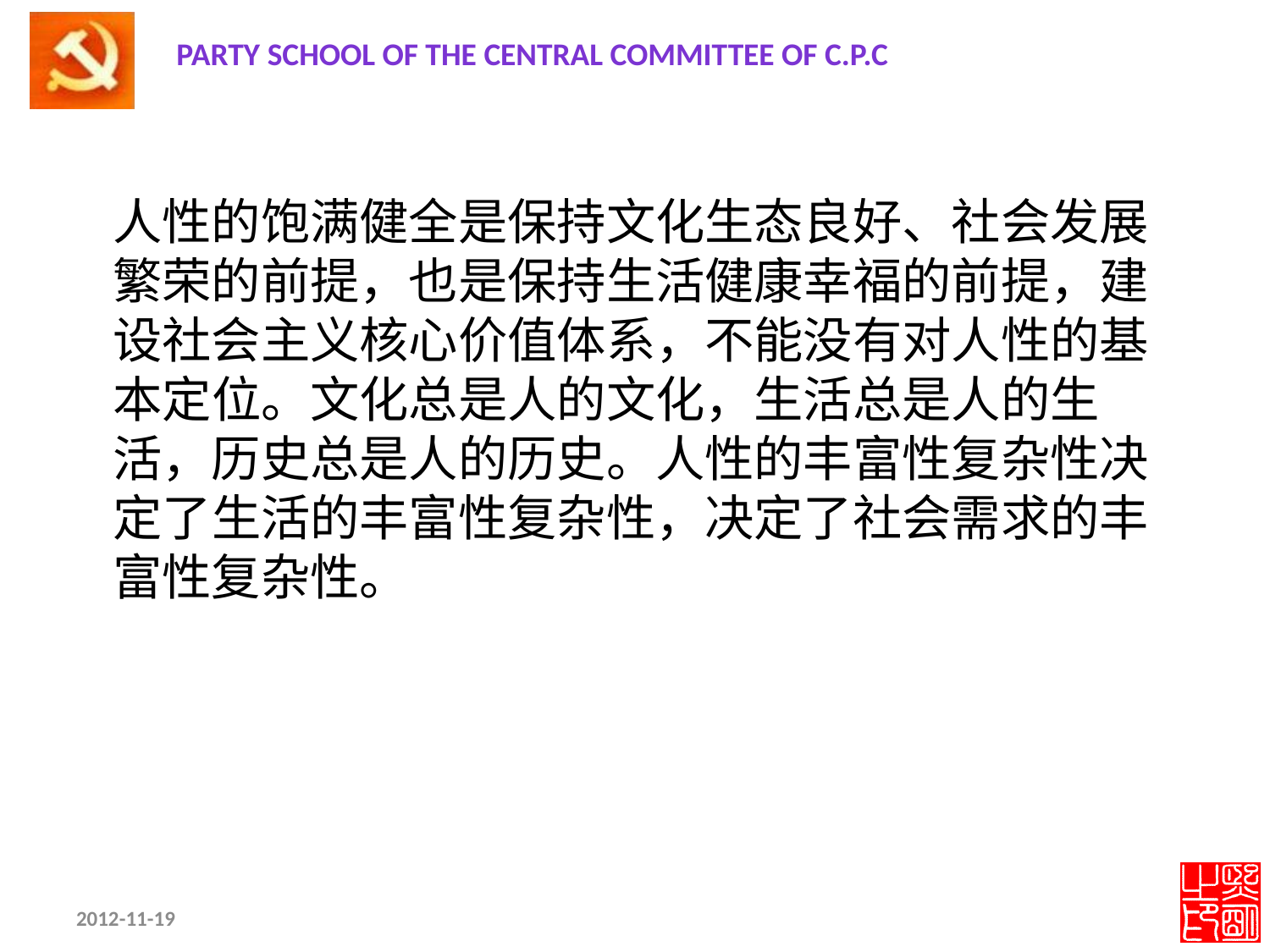

人性的饱满健全是保持文化生态良好、社会发展繁荣的前提，也是保持生活健康幸福的前提，建设社会主义核心价值体系，不能没有对人性的基本定位。文化总是人的文化，生活总是人的生活，历史总是人的历史。人性的丰富性复杂性决定了生活的丰富性复杂性，决定了社会需求的丰富性复杂性。
#
2012-11-19